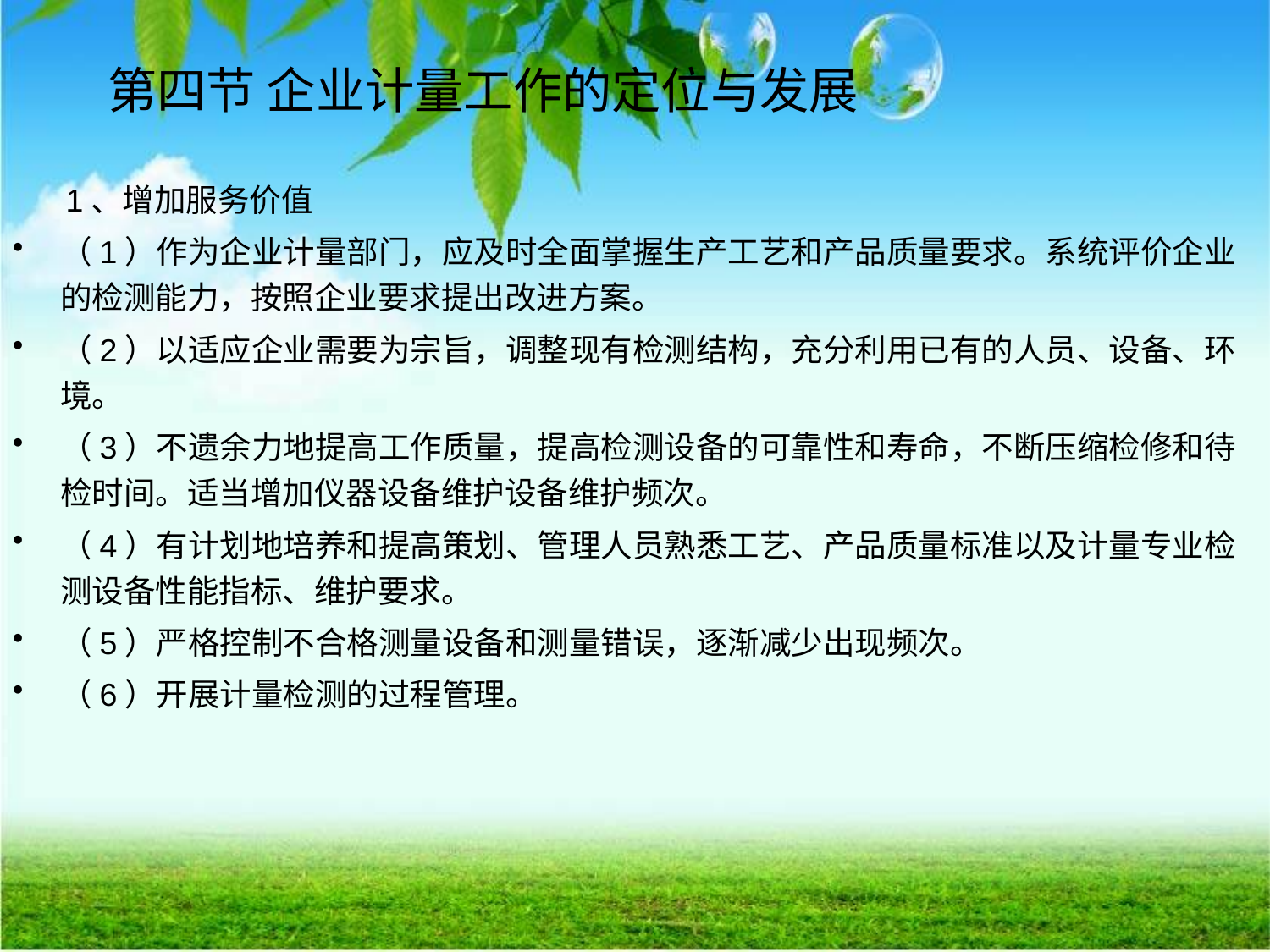

# 第四节 企业计量工作的定位与发展
      1、增加服务价值
（1）作为企业计量部门，应及时全面掌握生产工艺和产品质量要求。系统评价企业的检测能力，按照企业要求提出改进方案。
（2）以适应企业需要为宗旨，调整现有检测结构，充分利用已有的人员、设备、环境。
（3）不遗余力地提高工作质量，提高检测设备的可靠性和寿命，不断压缩检修和待检时间。适当增加仪器设备维护设备维护频次。
（4）有计划地培养和提高策划、管理人员熟悉工艺、产品质量标准以及计量专业检测设备性能指标、维护要求。
（5）严格控制不合格测量设备和测量错误，逐渐减少出现频次。
（6）开展计量检测的过程管理。